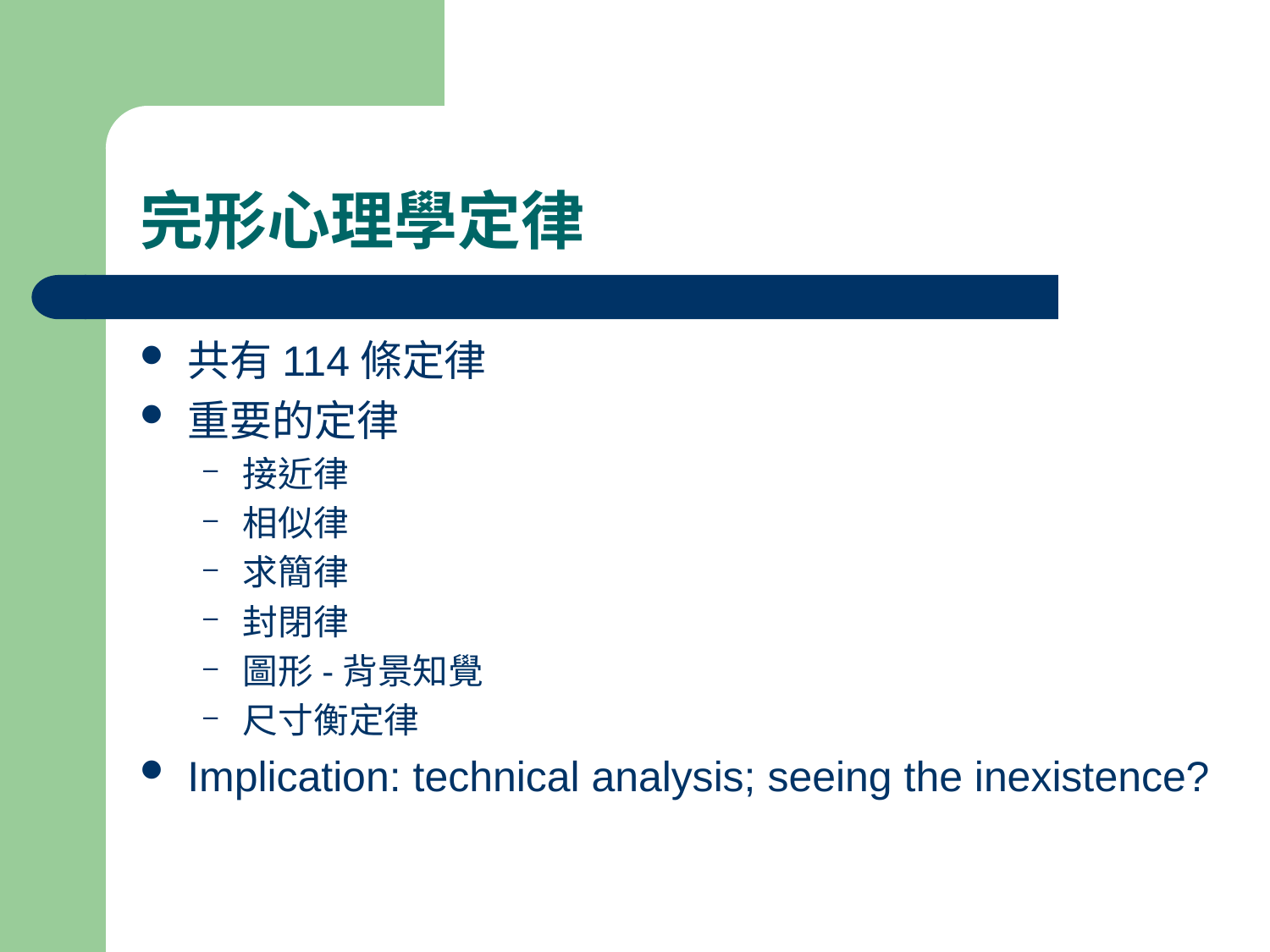

# 完形心理學定律
共有114條定律
重要的定律
接近律
相似律
求簡律
封閉律
圖形-背景知覺
尺寸衡定律
Implication: technical analysis; seeing the inexistence?